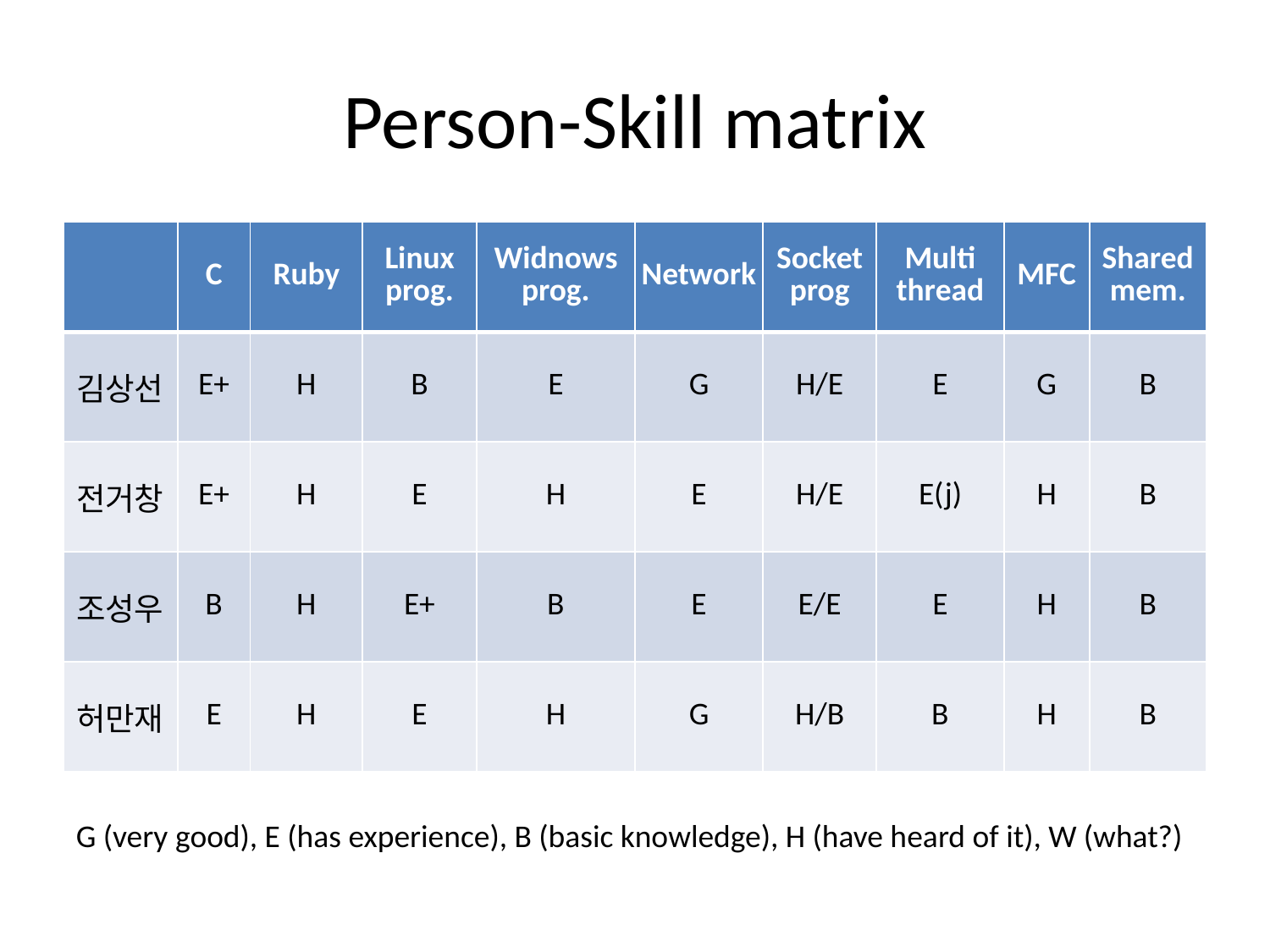

# Person-Skill matrix
|  | C | Ruby | Linux prog. | Widnows prog. | Network | Socket prog | Multi thread | MFC | Shared mem. |
| --- | --- | --- | --- | --- | --- | --- | --- | --- | --- |
| 김상선 | E+ | H | B | E | G | H/E | E | G | B |
| 전거창 | E+ | H | E | H | E | H/E | E(j) | H | B |
| 조성우 | B | H | E+ | B | E | E/E | E | H | B |
| 허만재 | E | H | E | H | G | H/B | B | H | B |
G (very good), E (has experience), B (basic knowledge), H (have heard of it), W (what?)